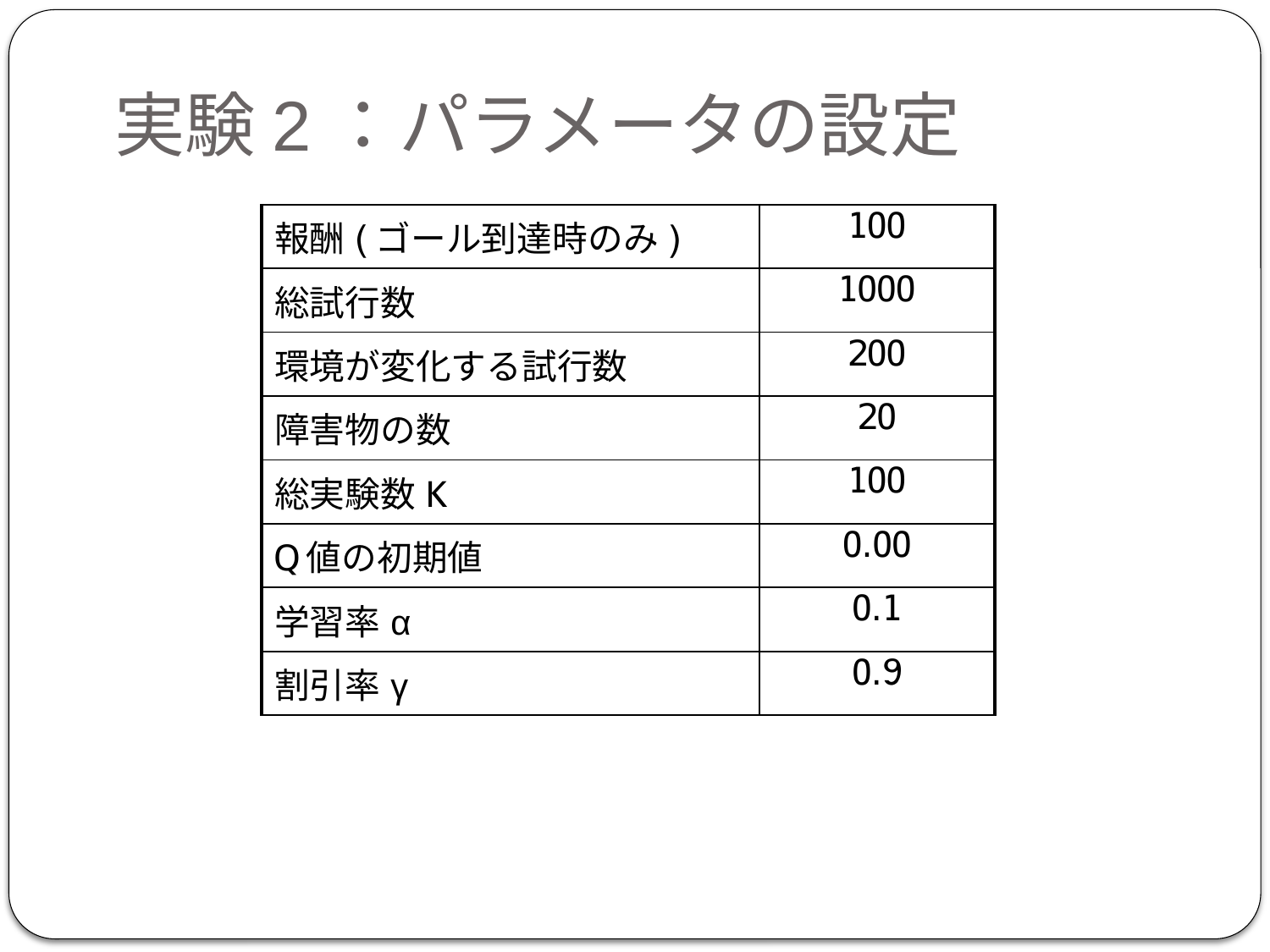

実験2：パラメータの設定
| 報酬(ゴール到達時のみ) | 100 |
| --- | --- |
| 総試行数 | 1000 |
| 環境が変化する試行数 | 200 |
| 障害物の数 | 20 |
| 総実験数K | 100 |
| Q値の初期値 | 0.00 |
| 学習率α | 0.1 |
| 割引率γ | 0.9 |